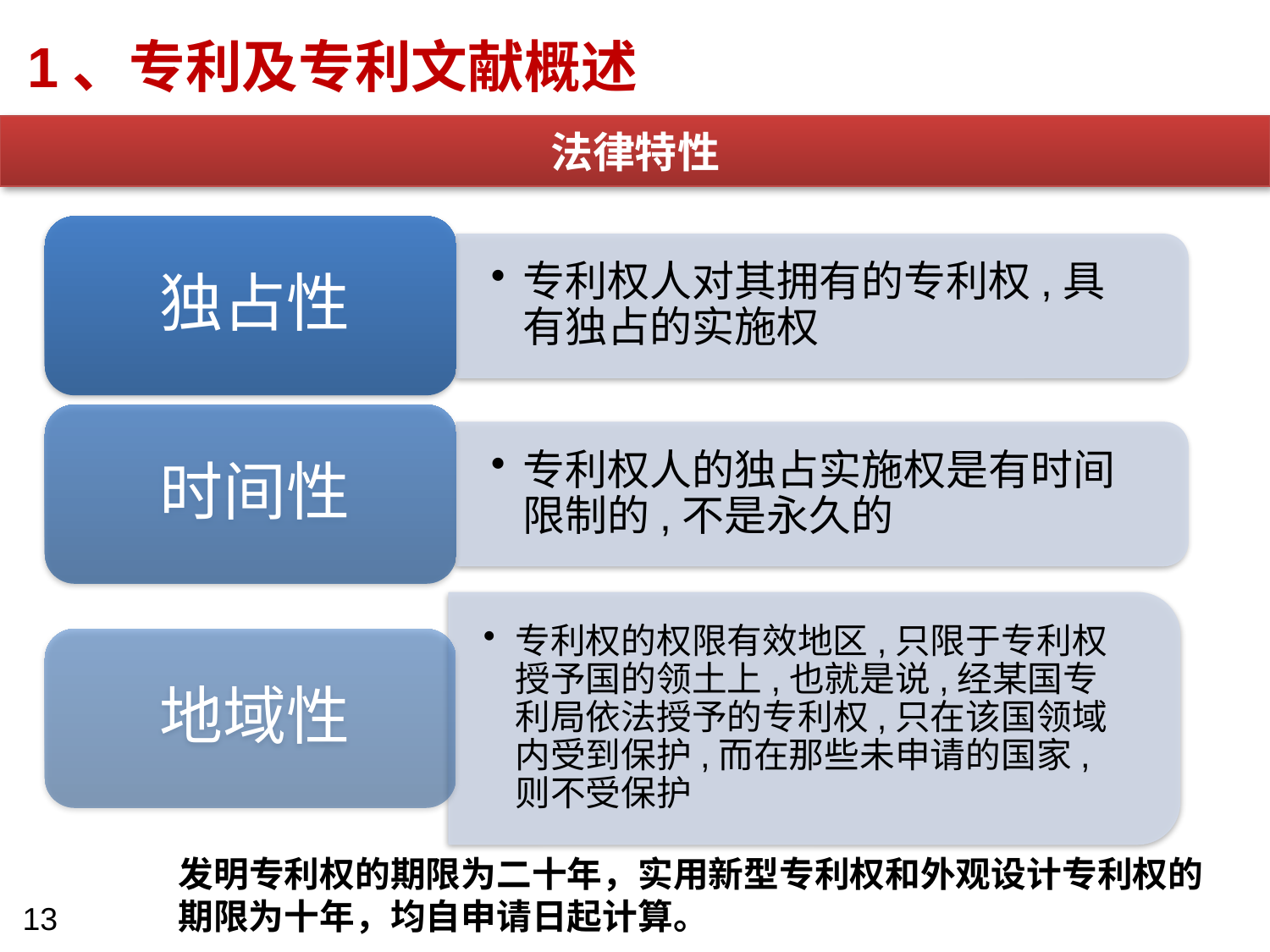

1、专利及专利文献概述
法律特性
专利权人对其拥有的专利权,具有独占的实施权
独占性
专利权人的独占实施权是有时间限制的,不是永久的
时间性
专利权的权限有效地区,只限于专利权授予国的领土上,也就是说,经某国专利局依法授予的专利权,只在该国领域内受到保护,而在那些未申请的国家,则不受保护
地域性
发明专利权的期限为二十年，实用新型专利权和外观设计专利权的期限为十年，均自申请日起计算。